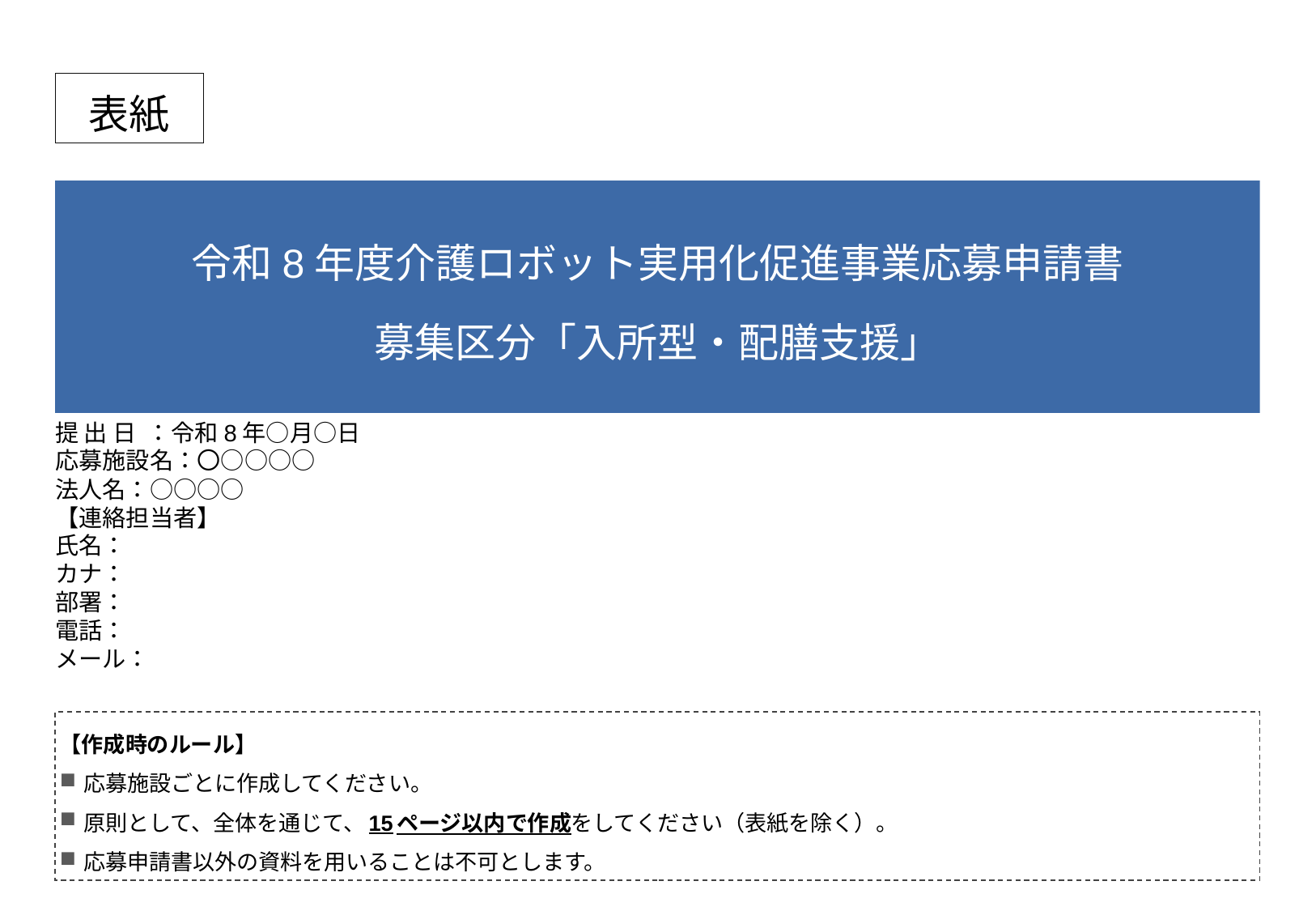

表紙
令和8年度介護ロボット実用化促進事業応募申請書
募集区分「入所型・配膳支援」
提 出 日  ：令和8年○月○日
応募施設名：〇○○○○
法人名：○○○○
【連絡担当者】
氏名：
カナ：
部署：
電話：
メール：
【作成時のルール】
応募施設ごとに作成してください。
原則として、全体を通じて、15ページ以内で作成をしてください（表紙を除く）。
応募申請書以外の資料を用いることは不可とします。